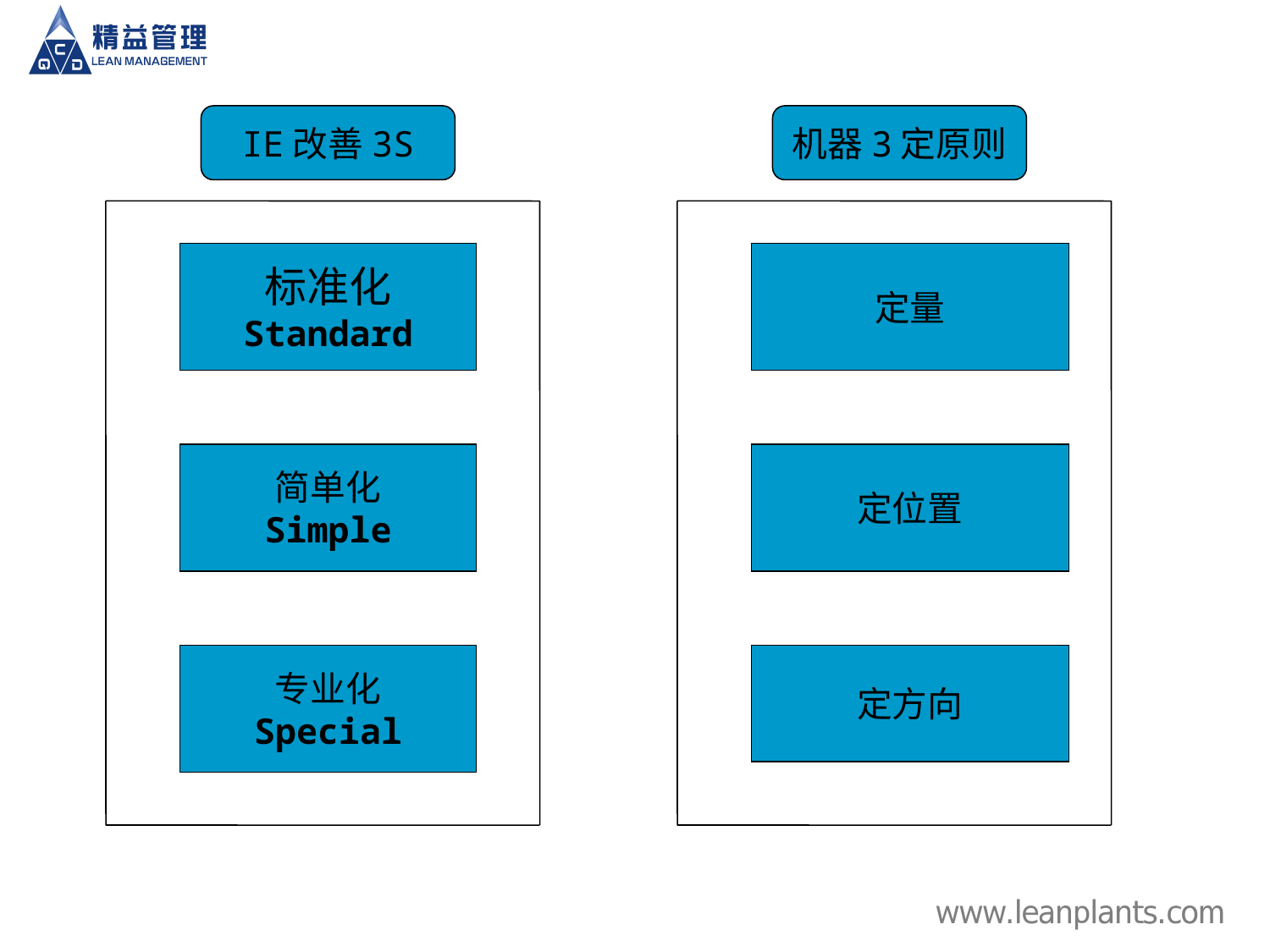

IE改善3S
机器3定原则

标准化
Standard
定量
简单化
Simple
定位置
专业化
Special
定方向